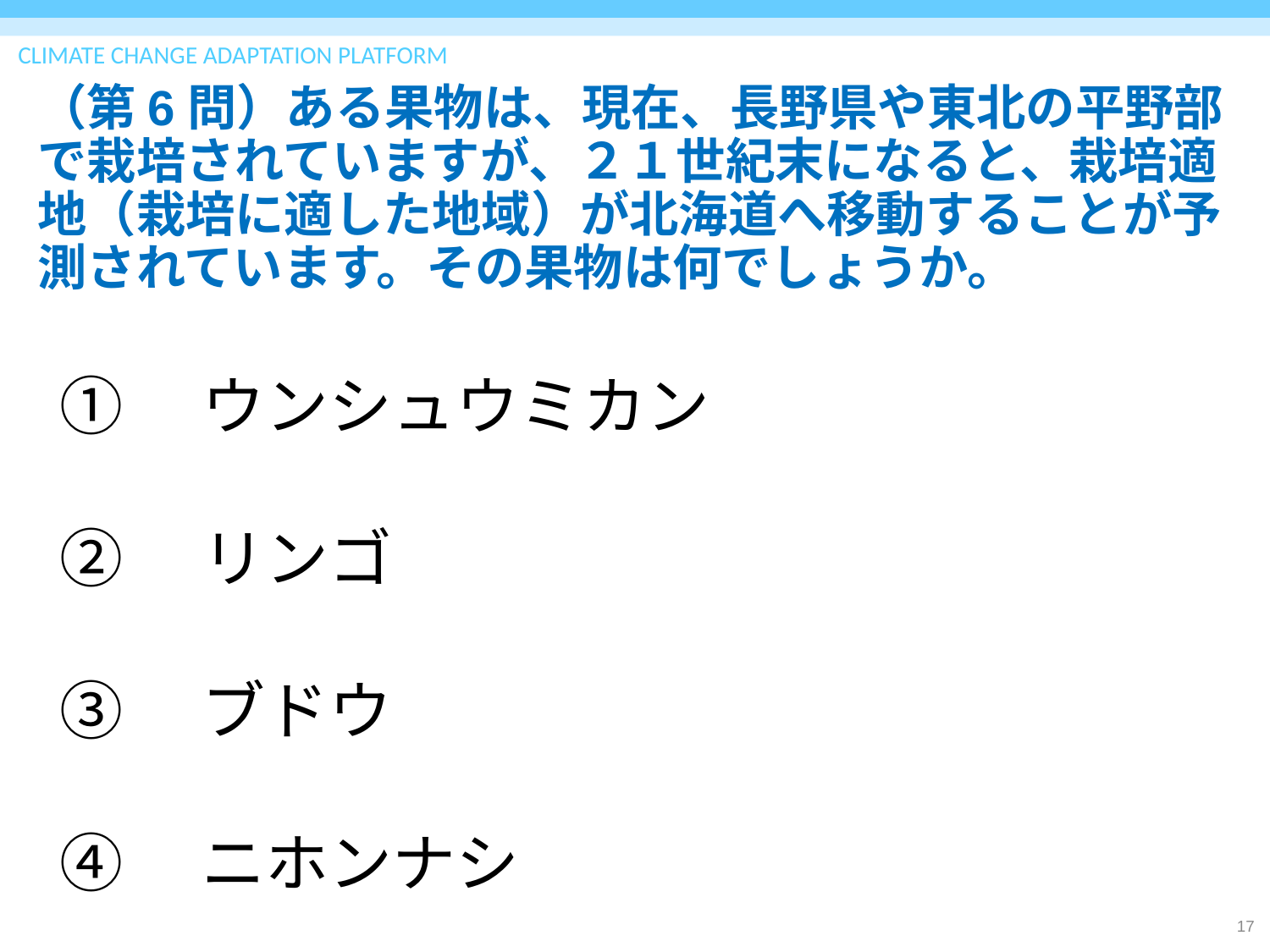

# （第6問）ある果物は、現在、長野県や東北の平野部で栽培されていますが、２１世紀末になると、栽培適地（栽培に適した地域）が北海道へ移動することが予測されています。その果物は何でしょうか。
①　ウンシュウミカン

②　リンゴ

③　ブドウ

④　ニホンナシ
17